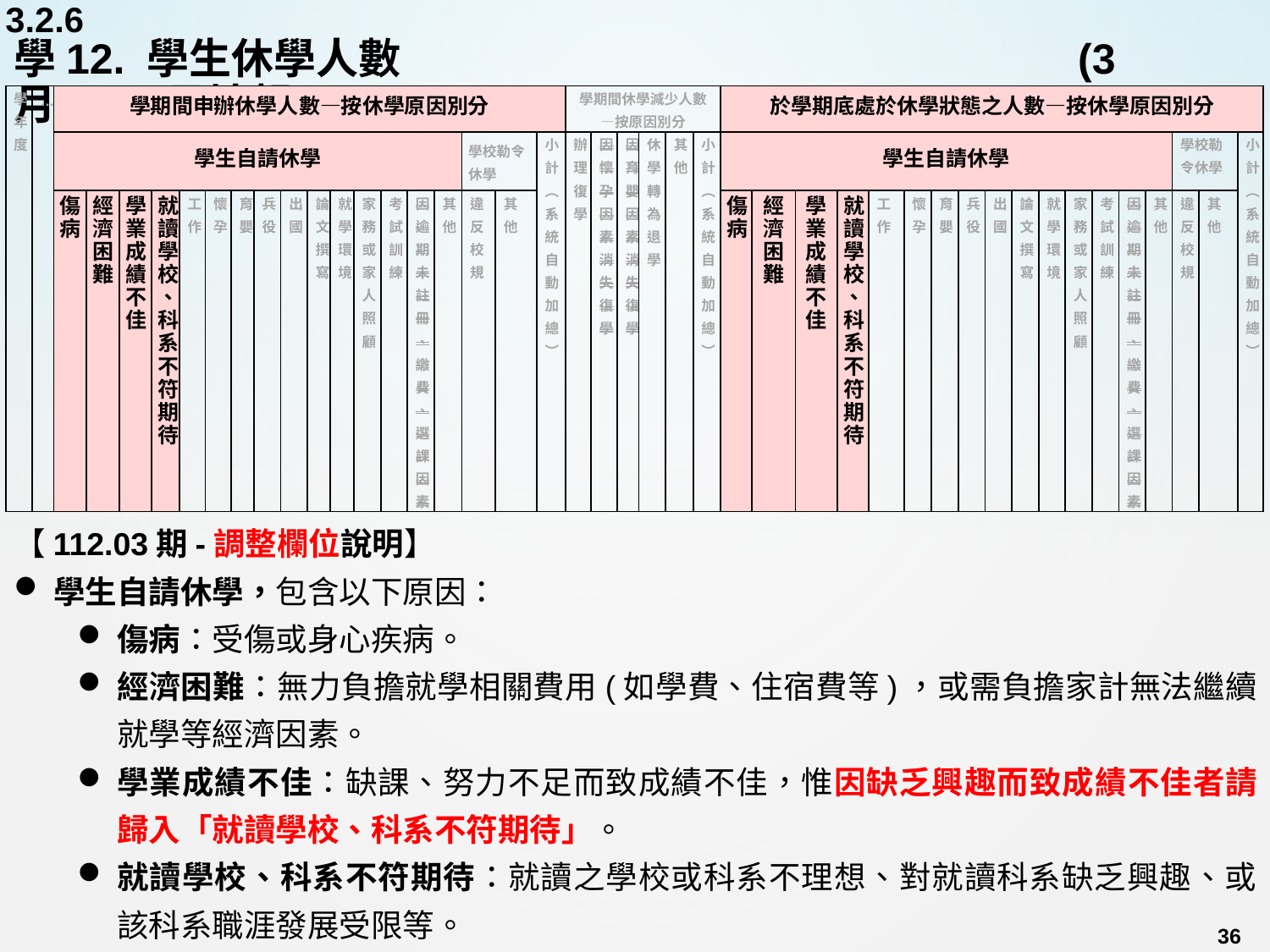

3.2.6
# 學12. 學生休學人數				   	    (3月、10月填報)
| 學年度 | … | 學期間申辦休學人數—按休學原因別分 |  |  |  |  |  |  |  |  |  |  |  |  |  |  |  |  |  | 學期間休學減少人數—按原因別分 |  |  |  |  |  | 於學期底處於休學狀態之人數—按休學原因別分 |  |  |  |  |  |  |  |  |  |  |  |  |  |  |  |  |  |
| --- | --- | --- | --- | --- | --- | --- | --- | --- | --- | --- | --- | --- | --- | --- | --- | --- | --- | --- | --- | --- | --- | --- | --- | --- | --- | --- | --- | --- | --- | --- | --- | --- | --- | --- | --- | --- | --- | --- | --- | --- | --- | --- | --- |
|  |  | 學生自請休學 |  |  |  |  |  |  |  |  |  |  |  |  |  |  | 學校勒令休學 |  | 小計 ︵ 系統自動加總︶ | 辦理復學 | 因懷孕因素消失復學 | 因育嬰因素消失復學 | 休學轉為退學 | 其他 | 小計 ︵ 系統自動加總︶ | 學生自請休學 |  |  |  |  |  |  |  |  |  |  |  |  |  |  | 學校勒令休學 |  | 小計 ︵ 系統自動加總︶ |
|  |  | 傷病 | 經濟困難 | 學業成績 不佳 | 就讀學校、科系不符期待 | 工作 | 懷孕 | 育嬰 | 兵役 | 出國 | 論文撰寫 | 就學環境 | 家務或家人照顧 | 考試訓練 | 因逾期未註冊、繳費、選課因素 | 其他 | 違反校規 | 其他 |  |  |  |  |  |  |  | 傷病 | 經濟困難 | 學業成績不佳 | 就讀學校、科系不符期待 | 工作 | 懷孕 | 育嬰 | 兵役 | 出國 | 論文撰寫 | 就學環境 | 家務或家人照顧 | 考試訓練 | 因逾期未註冊、繳費、選課因素 | 其他 | 違反校規 | 其他 |  |
【112.03期-調整欄位說明】
學生自請休學，包含以下原因：
傷病：受傷或身心疾病。
經濟困難：無力負擔就學相關費用(如學費、住宿費等)，或需負擔家計無法繼續就學等經濟因素。
學業成績不佳：缺課、努力不足而致成績不佳，惟因缺乏興趣而致成績不佳者請歸入「就讀學校、科系不符期待」。
就讀學校、科系不符期待：就讀之學校或科系不理想、對就讀科系缺乏興趣、或該科系職涯發展受限等。